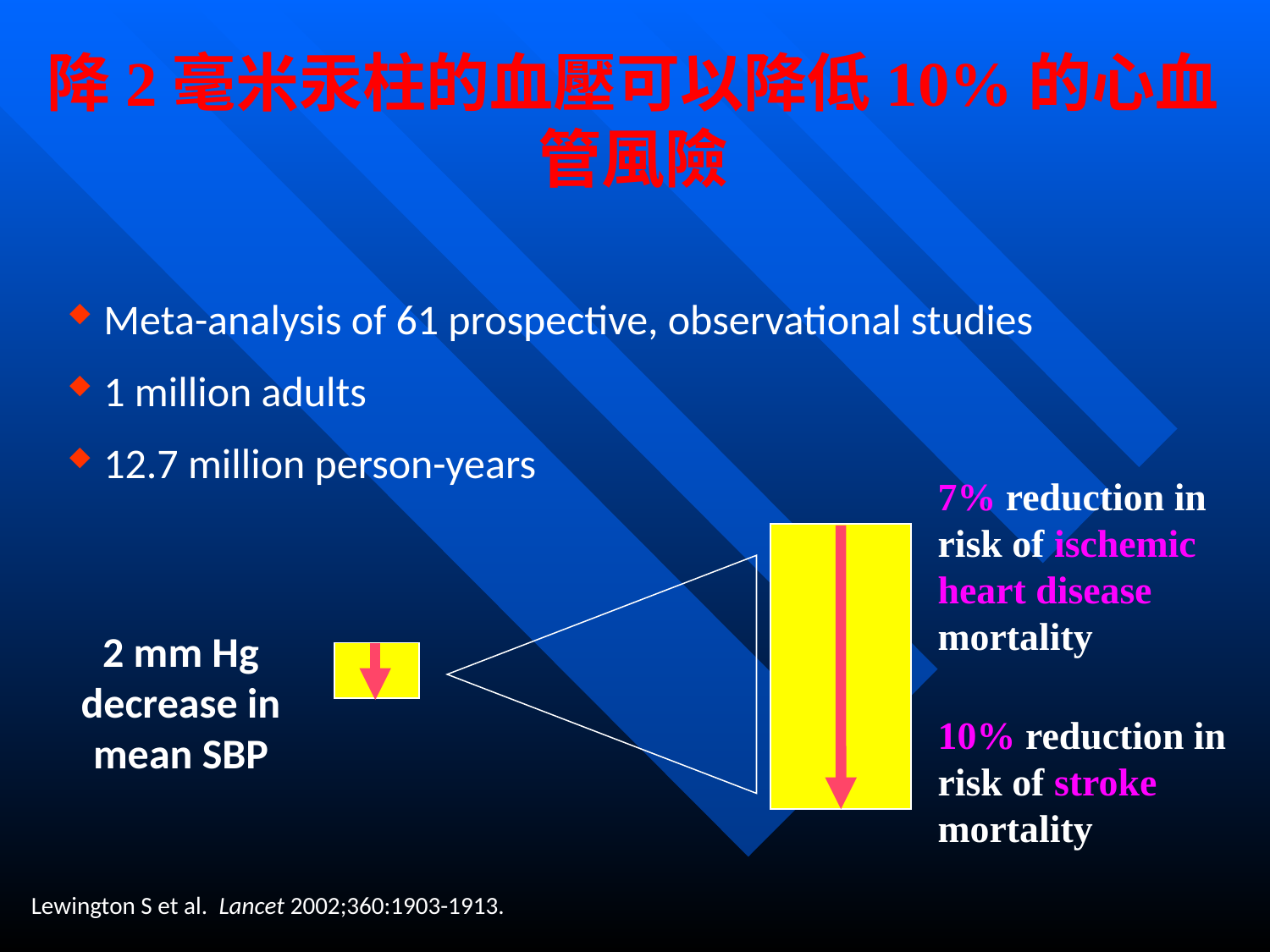

降2毫米汞柱的血壓可以降低10%的心血管風險

Meta-analysis of 61 prospective, observational studies
1 million adults
12.7 million person-years

7% reduction in risk of ischemic heart disease mortality

2 mm Hg decrease in mean SBP

10% reduction in risk of stroke mortality
 Lewington S et al.  Lancet 2002;360:1903-1913.